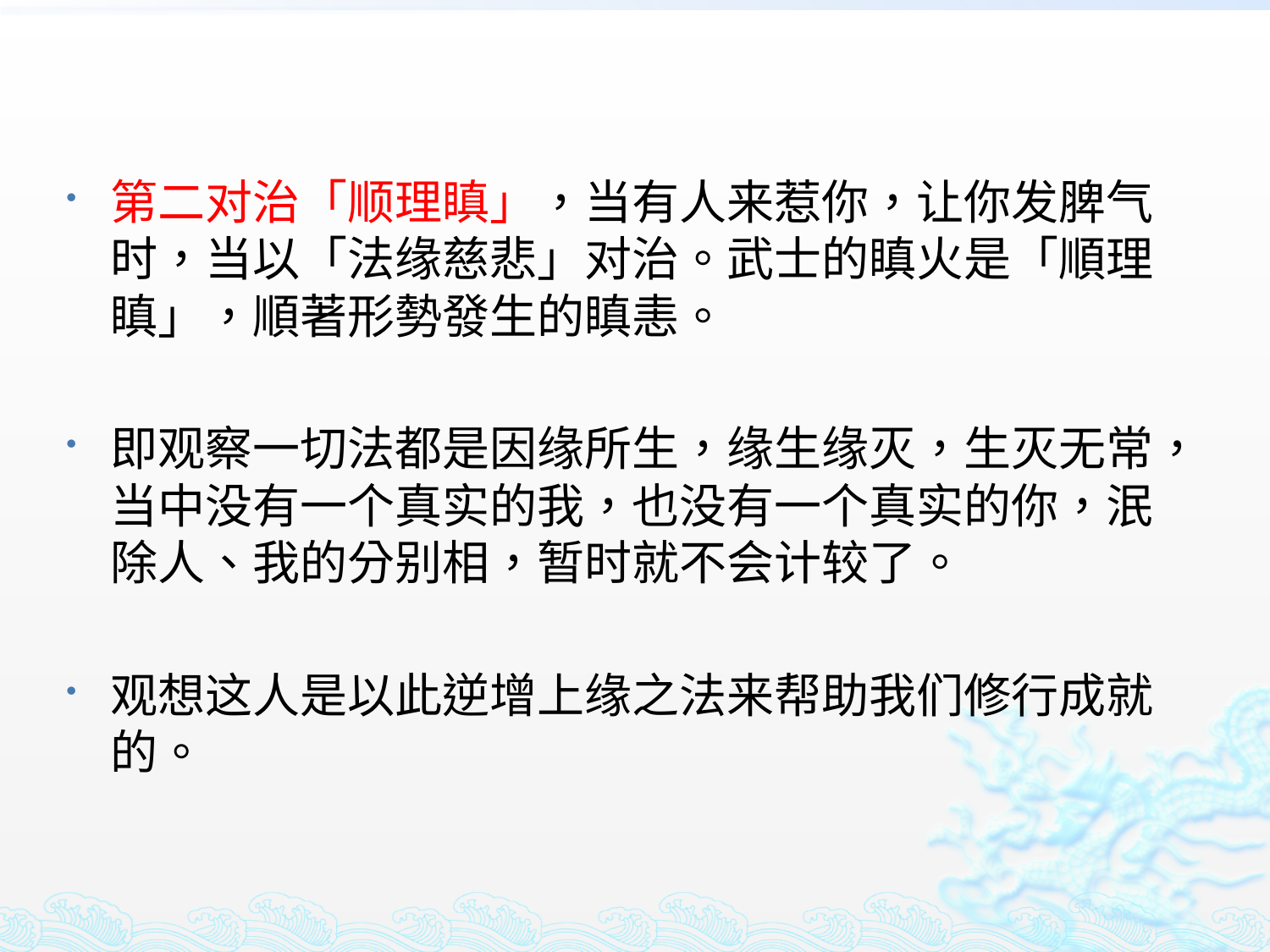

第二对治「顺理瞋」，当有人来惹你，让你发脾气时，当以「法缘慈悲」对治。武士的瞋火是「順理瞋」，順著形勢發生的瞋恚。

即观察一切法都是因缘所生，缘生缘灭，生灭无常，当中没有一个真实的我，也没有一个真实的你，泯除人、我的分别相，暂时就不会计较了。

观想这人是以此逆增上缘之法来帮助我们修行成就的。